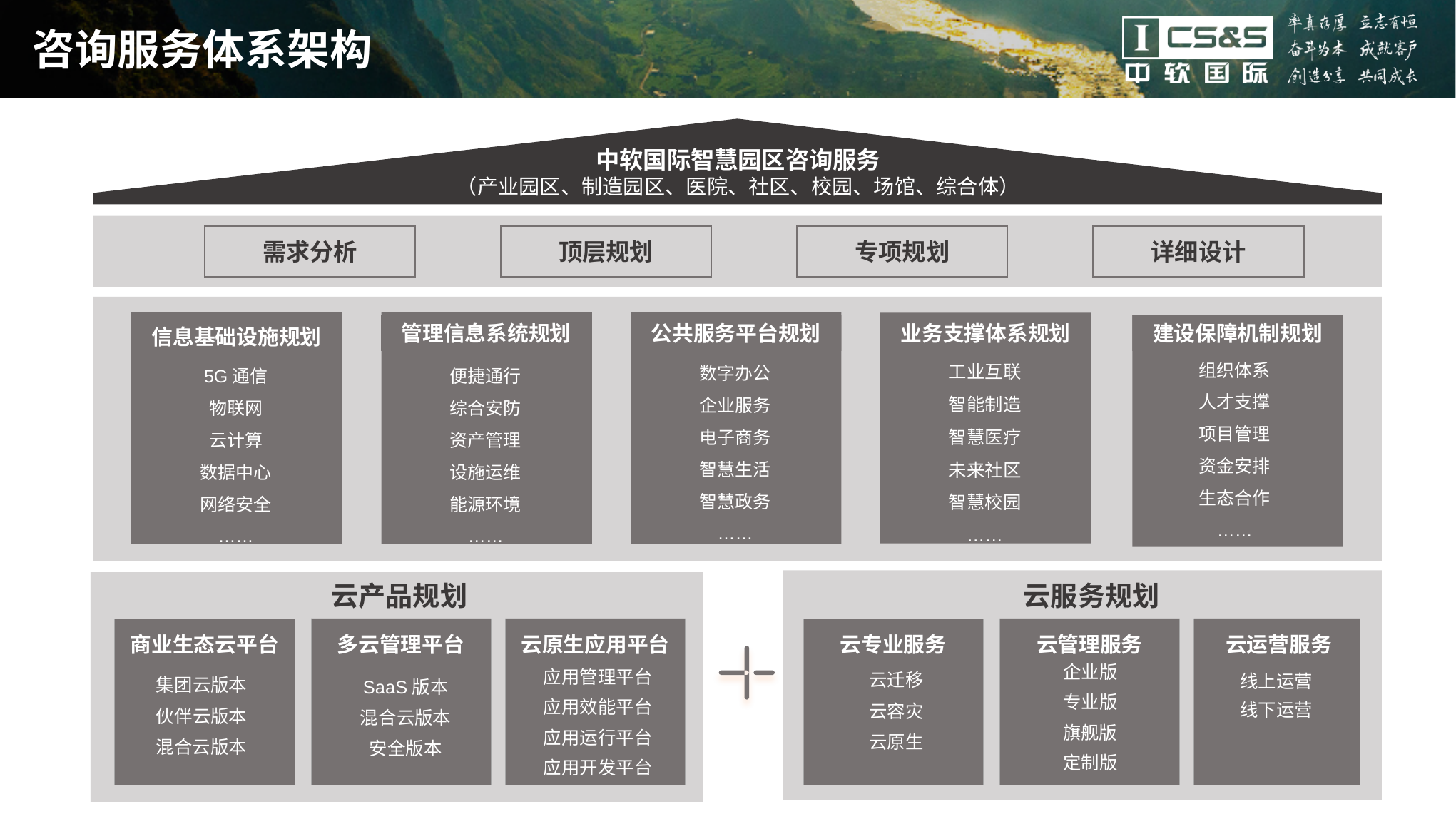

# 咨询服务体系架构

中软国际智慧园区咨询服务
（产业园区、制造园区、医院、社区、校园、场馆、综合体）

需求分析
顶层规划
专项规划
详细设计

信息基础设施规划
5G通信
物联网
云计算
数据中心
网络安全
……

管理信息系统规划

公共服务平台规划

业务支撑体系规划
工业互联
智能制造
智慧医疗
未来社区
智慧校园
……
建设保障机制规划

组织体系
人才支撑
项目管理
资金安排
生态合作
……
数字办公
企业服务
电子商务
智慧生活
智慧政务
……
便捷通行
综合安防
资产管理
设施运维
能源环境
……

云产品规划
云服务规划

商业生态云平台
多云管理平台
云原生应用平台
云专业服务
云管理服务
云运营服务

企业版
应用管理平台
云迁移
线上运营
集团云版本
SaaS版本
专业版
应用效能平台
线下运营
云容灾
伙伴云版本
混合云版本
旗舰版
应用运行平台
云原生
混合云版本
安全版本
定制版
应用开发平台